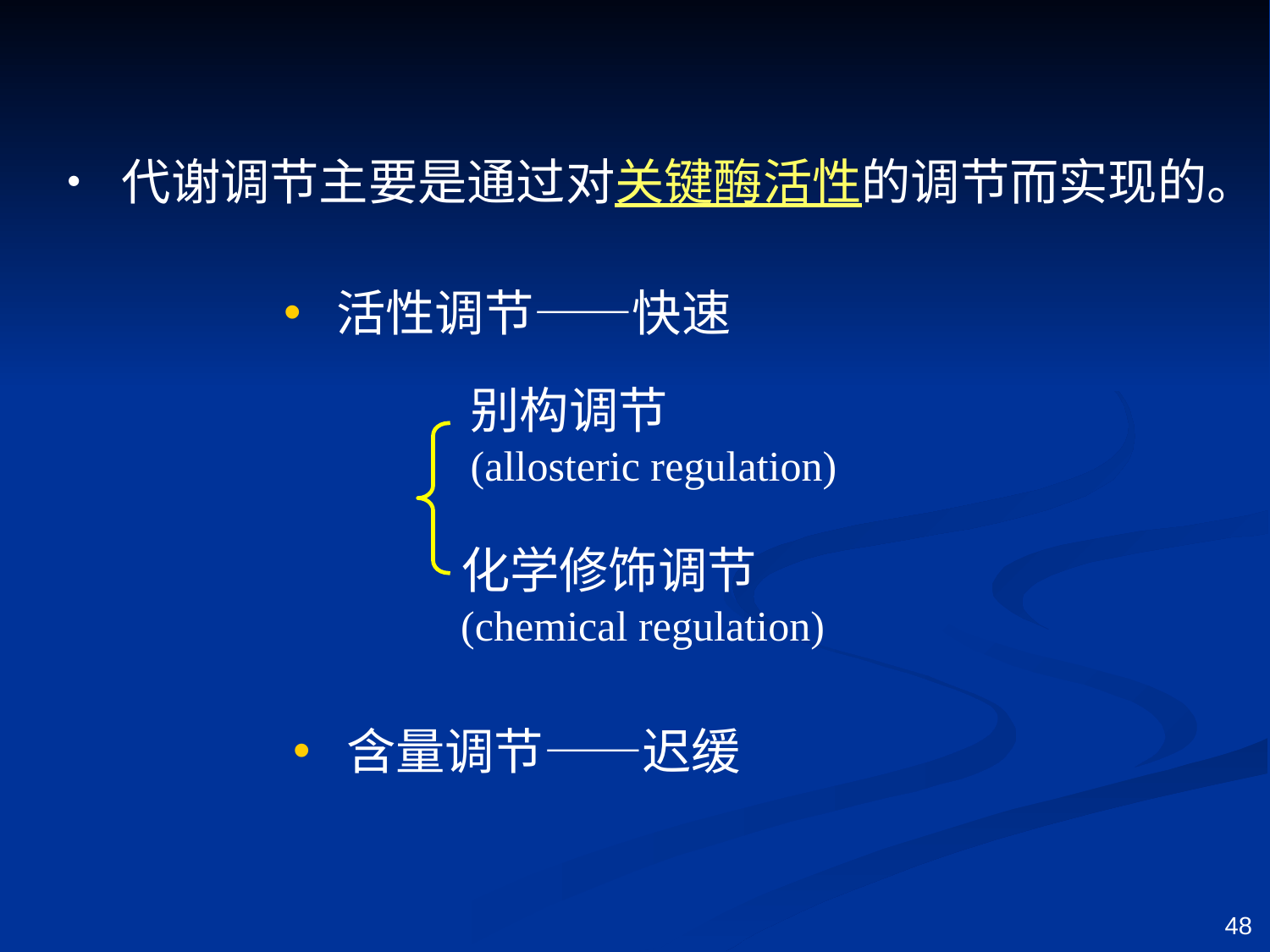

• 代谢调节主要是通过对关键酶活性的调节而实现的。
 活性调节——快速
别构调节
(allosteric regulation)

化学修饰调节
(chemical regulation)
 含量调节——迟缓
48